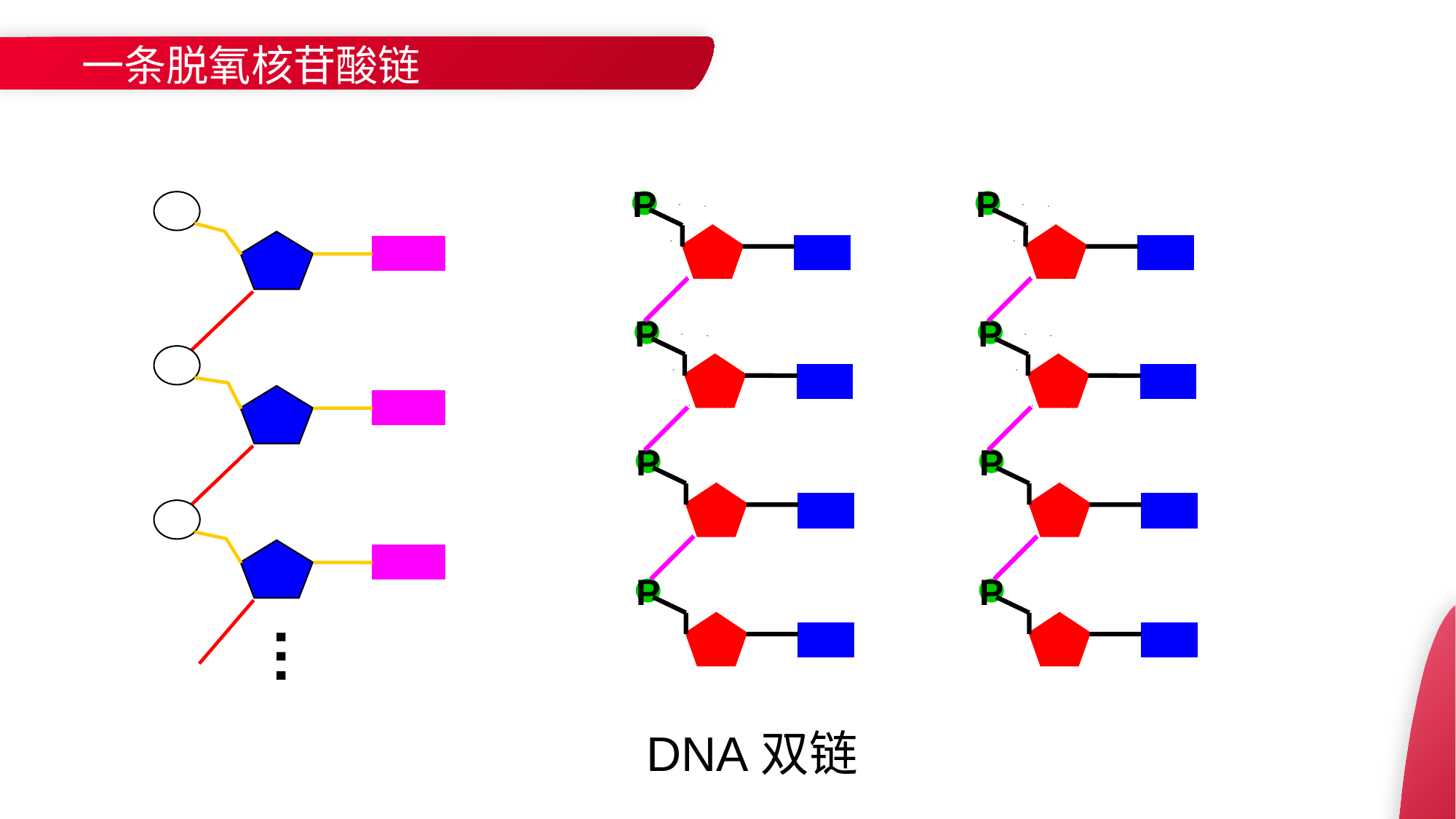

一条脱氧核苷酸链

…
P
5
o

4

1

3
2

P
5
0

4

1

3
2

P

P

P
5
o

4

1

3
2

P
5
0

4

1

3
2

P

P

DNA双链